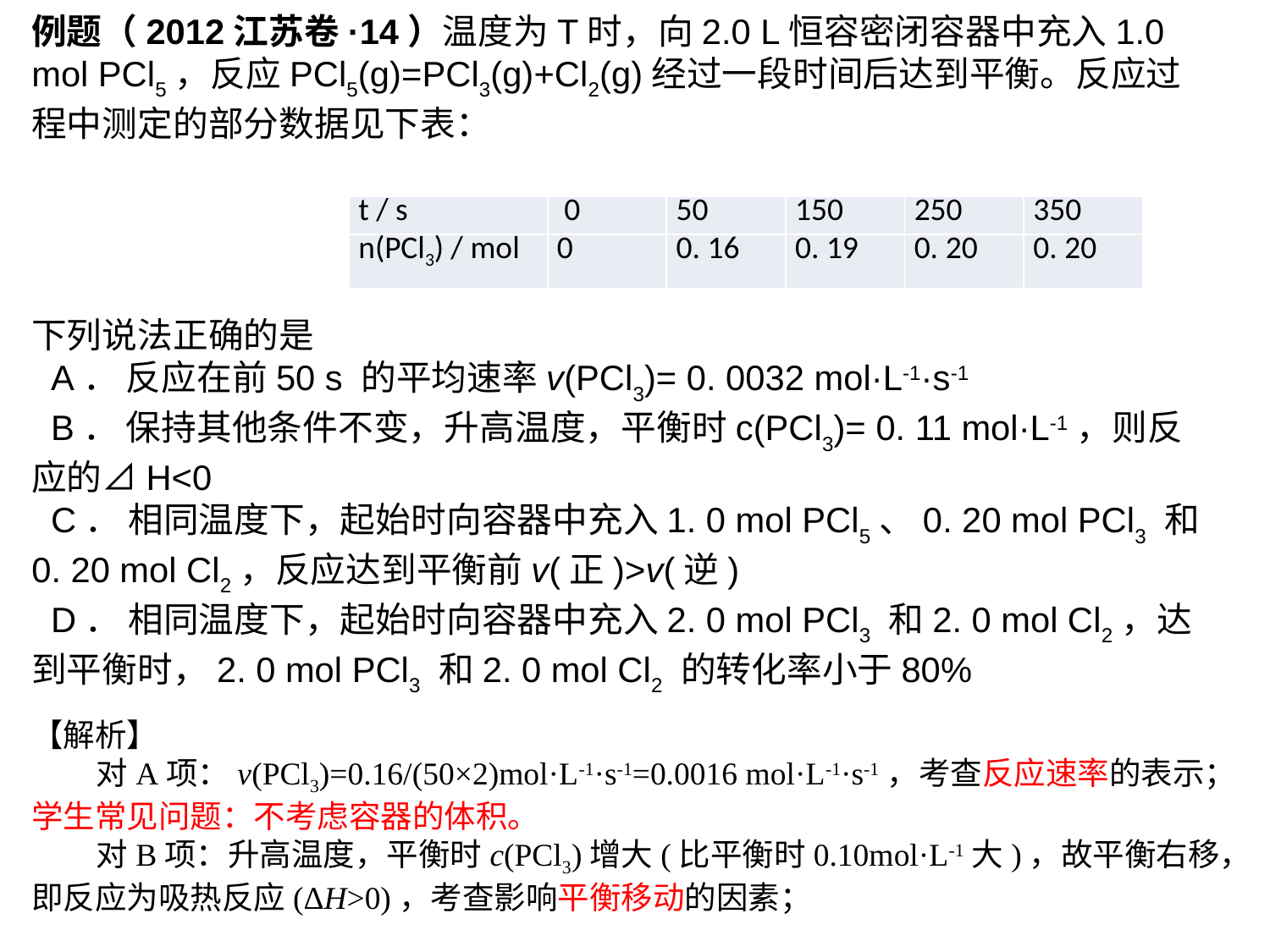

例题（2012江苏卷·14）温度为T时，向2.0 L恒容密闭容器中充入1.0 mol PCl5，反应PCl5(g)=PCl3(g)+Cl2(g)经过一段时间后达到平衡。反应过程中测定的部分数据见下表：

下列说法正确的是
  A． 反应在前50 s 的平均速率v(PCl3)= 0. 0032 mol·L-1·s-1
  B． 保持其他条件不变，升高温度，平衡时c(PCl3)= 0. 11 mol·L-1，则反应的⊿H<0
  C． 相同温度下，起始时向容器中充入1. 0 mol PCl5、0. 20 mol PCl3 和0. 20 mol Cl2，反应达到平衡前v(正)>v(逆)
  D． 相同温度下，起始时向容器中充入2. 0 mol PCl3 和2. 0 mol Cl2，达到平衡时，2. 0 mol PCl3 和2. 0 mol Cl2 的转化率小于80%
| t / s | 0 | 50 | 150 | 250 | 350 |
| --- | --- | --- | --- | --- | --- |
| n(PCl3) / mol | 0 | 0. 16 | 0. 19 | 0. 20 | 0. 20 |
【解析】
        对A项：v(PCl3)=0.16/(50×2)mol·L-1·s-1=0.0016 mol·L-1·s-1，考查反应速率的表示；学生常见问题：不考虑容器的体积。
        对B项：升高温度，平衡时c(PCl3)增大(比平衡时0.10mol·L-1大)，故平衡右移，即反应为吸热反应(ΔH>0)，考查影响平衡移动的因素；